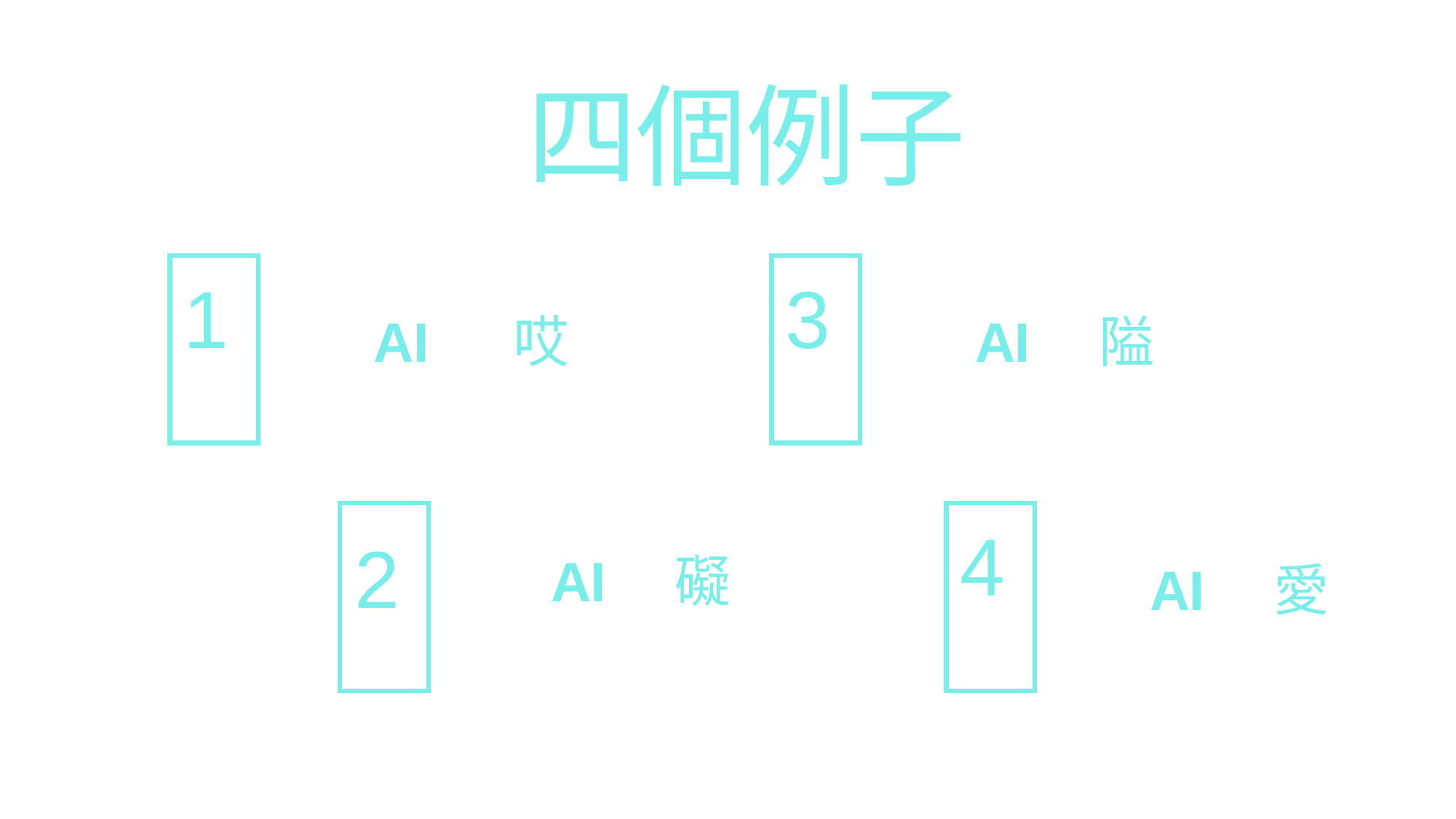

四個例子

1
以AI 轉哎

3
以AI破隘

2
以AI化礙

4
以AI育愛